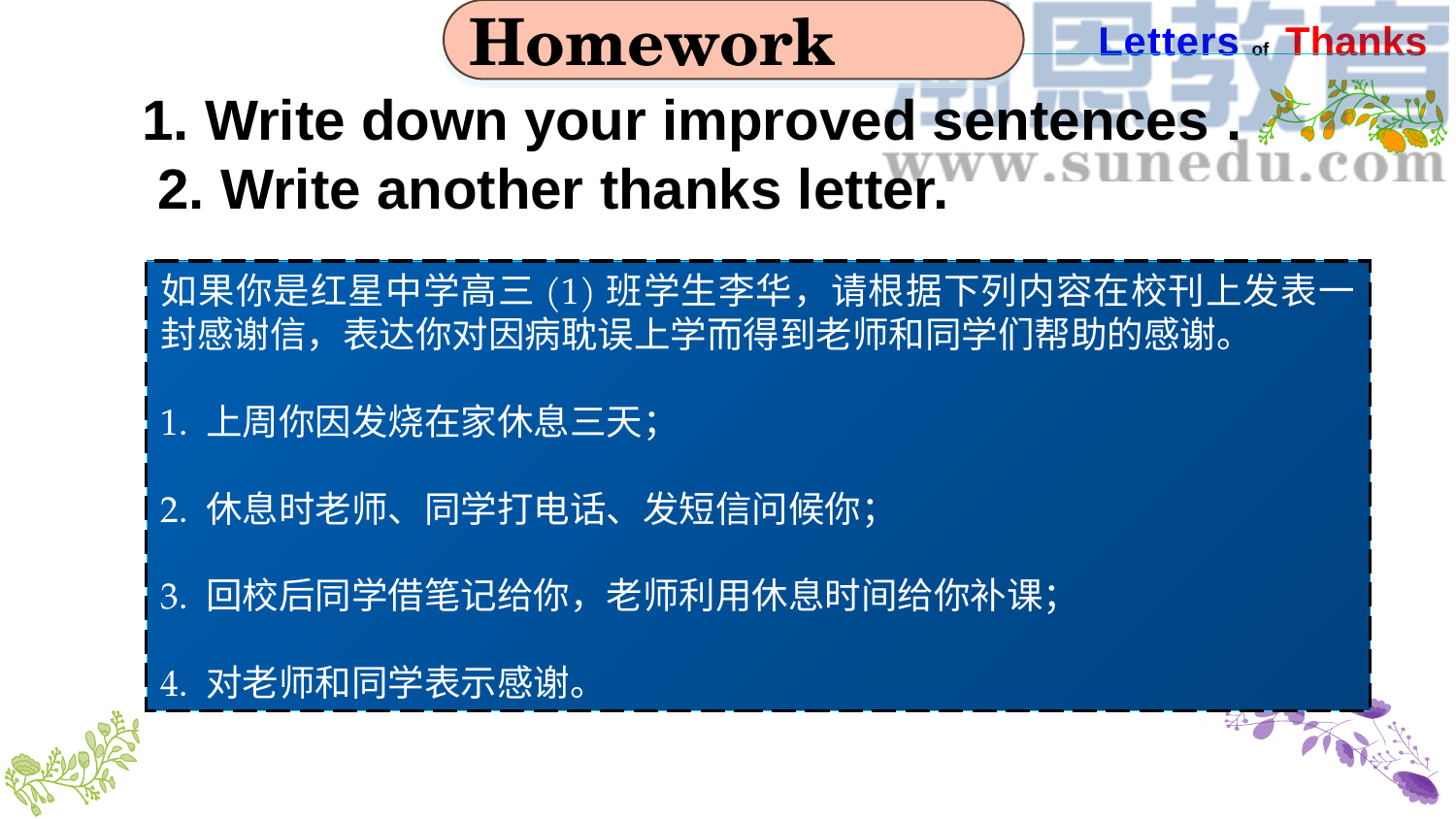

Homework
 1. Write down your improved sentences .
2. Write another thanks letter.
如果你是红星中学高三(1)班学生李华，请根据下列内容在校刊上发表一封感谢信，表达你对因病耽误上学而得到老师和同学们帮助的感谢。
1. 上周你因发烧在家休息三天；
2. 休息时老师、同学打电话、发短信问候你；
3. 回校后同学借笔记给你，老师利用休息时间给你补课；
4. 对老师和同学表示感谢。
25